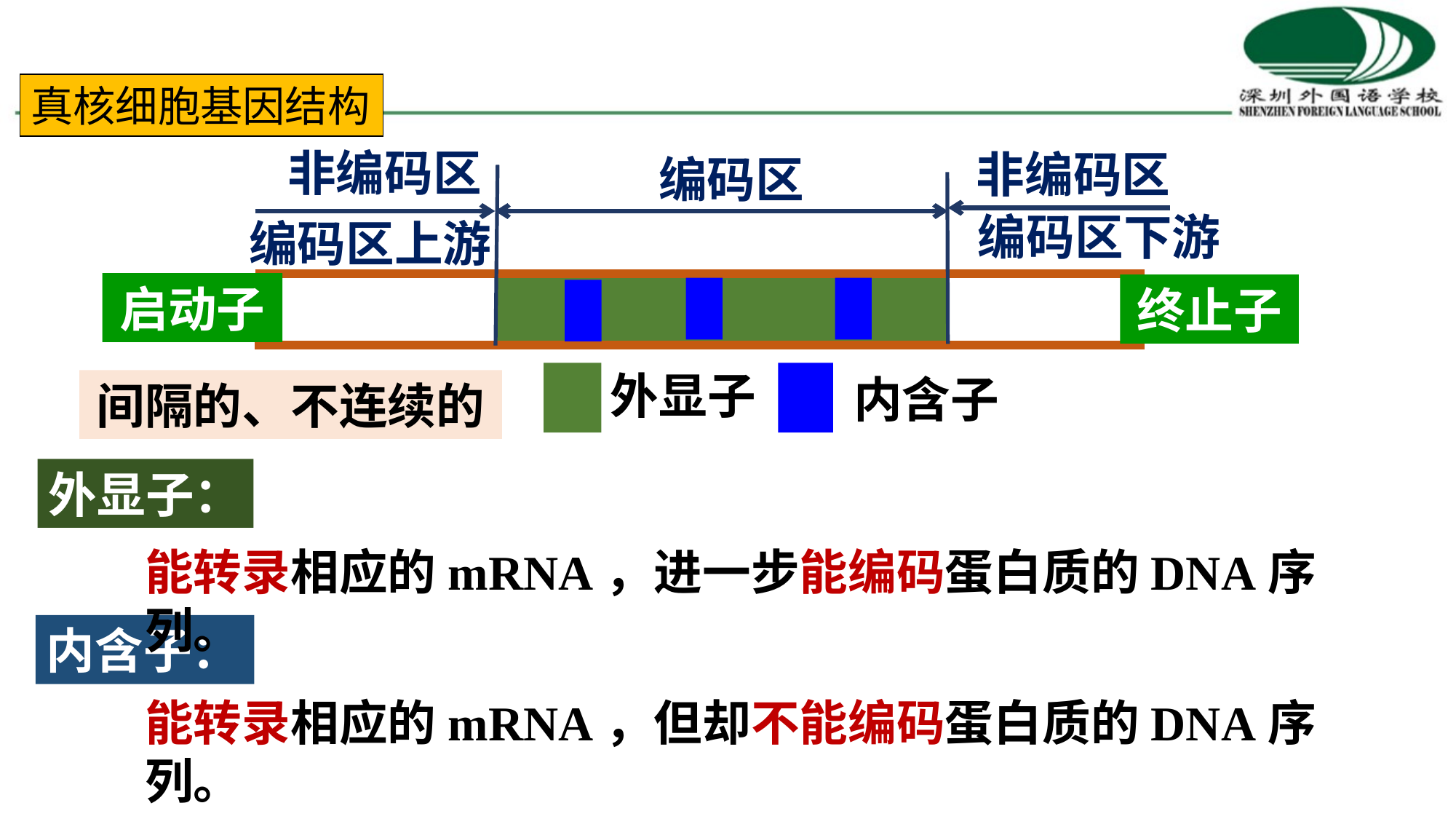

第一步：目的基因的筛选与获取——基因结构
真核细胞基因结构
非编码区
非编码区
编码区
编码区下游
编码区上游

启动子
终止子

外显子

内含子
间隔的、不连续的
外显子：
能转录相应的mRNA，进一步能编码蛋白质的DNA序列。
内含子：
能转录相应的mRNA，但却不能编码蛋白质的DNA序列。